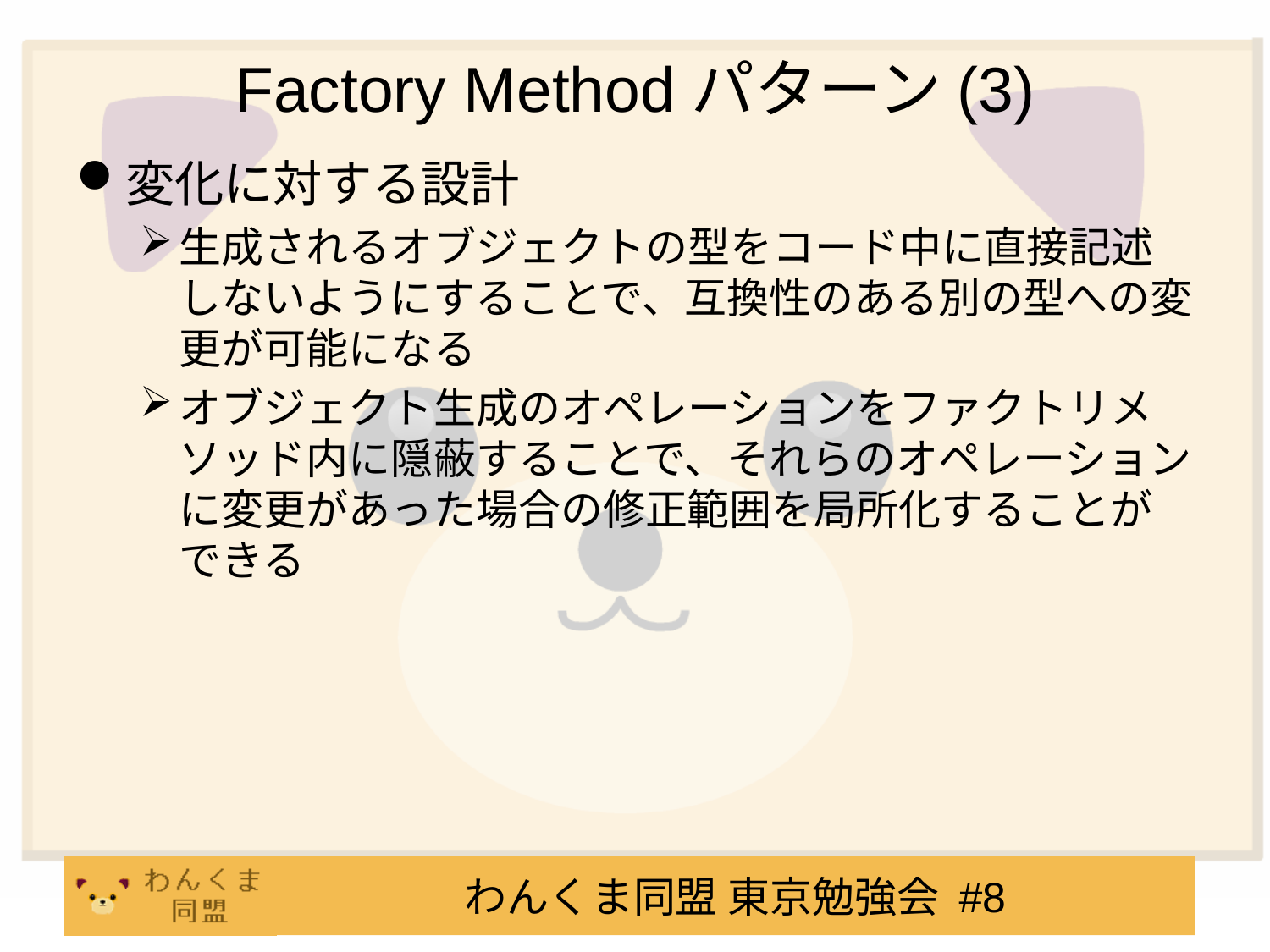

# Factory Methodパターン(3)
変化に対する設計
生成されるオブジェクトの型をコード中に直接記述しないようにすることで、互換性のある別の型への変更が可能になる
オブジェクト生成のオペレーションをファクトリメソッド内に隠蔽することで、それらのオペレーションに変更があった場合の修正範囲を局所化することができる